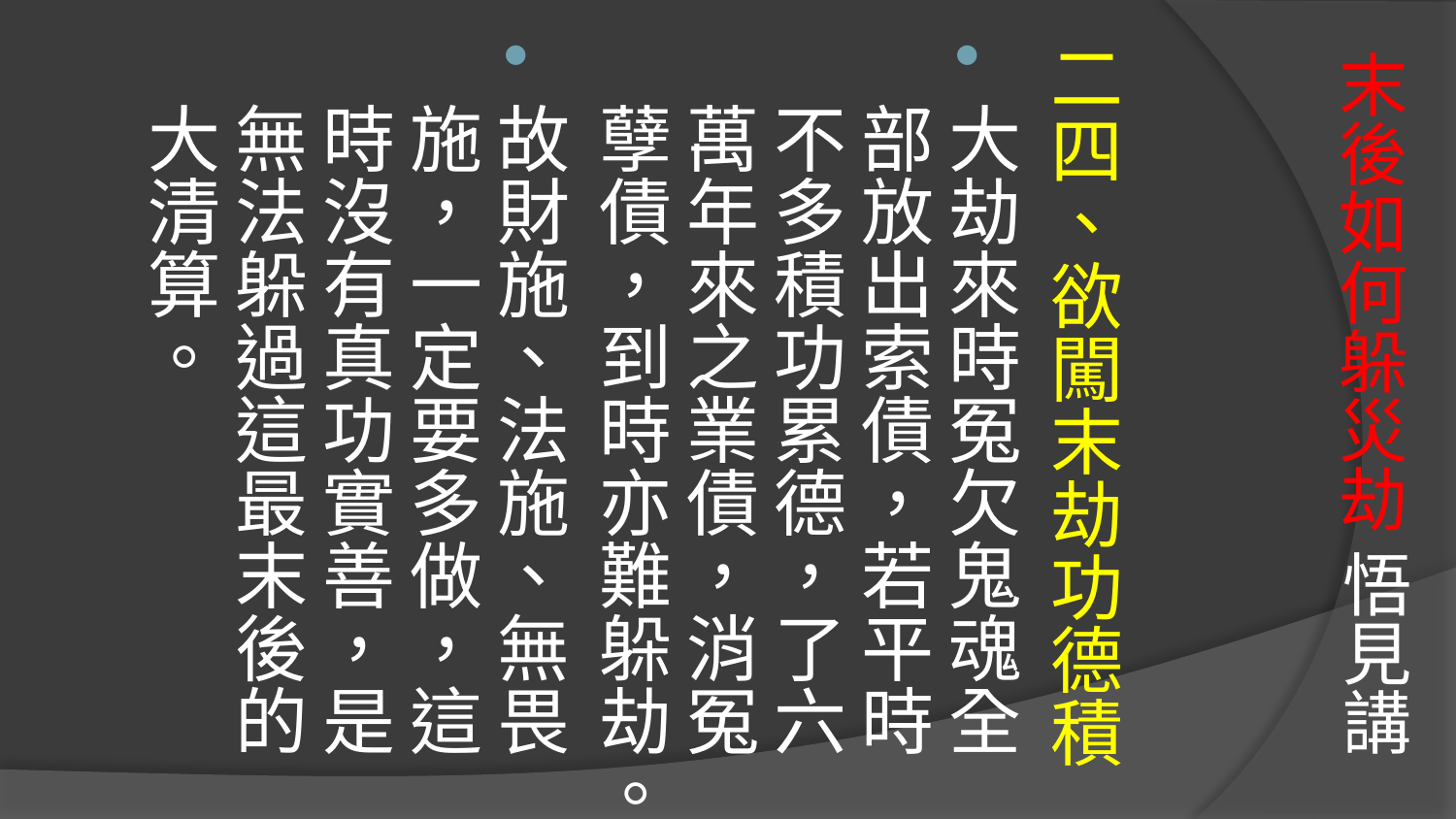

# 末後如何躲災劫 悟見講
二四、欲闖末劫功德積
大劫來時冤欠鬼魂全部放出索債，若平時不多積功累德，了六萬年來之業債，消冤孽債，到時亦難躲劫。
故財施、法施、無畏施，一定要多做，這時沒有真功實善，是無法躲過這最末後的大清算。